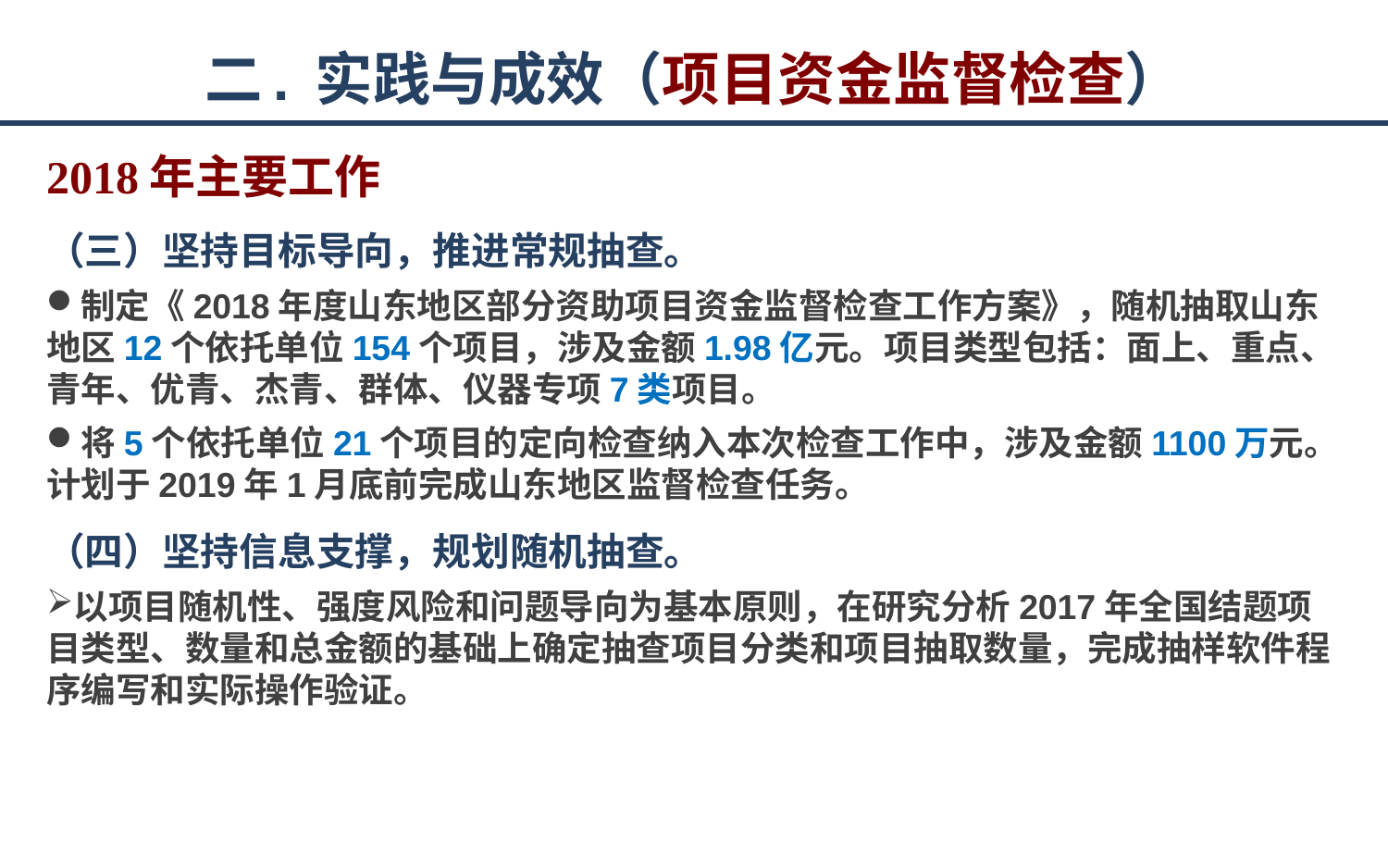

# 二. 实践与成效（项目资金监督检查）
2018年主要工作
（三）坚持目标导向，推进常规抽查。
制定《2018年度山东地区部分资助项目资金监督检查工作方案》，随机抽取山东地区12个依托单位154个项目，涉及金额1.98亿元。项目类型包括：面上、重点、青年、优青、杰青、群体、仪器专项7类项目。
将5个依托单位21个项目的定向检查纳入本次检查工作中，涉及金额1100万元。计划于2019年1月底前完成山东地区监督检查任务。
（四）坚持信息支撑，规划随机抽查。
以项目随机性、强度风险和问题导向为基本原则，在研究分析2017年全国结题项目类型、数量和总金额的基础上确定抽查项目分类和项目抽取数量，完成抽样软件程序编写和实际操作验证。